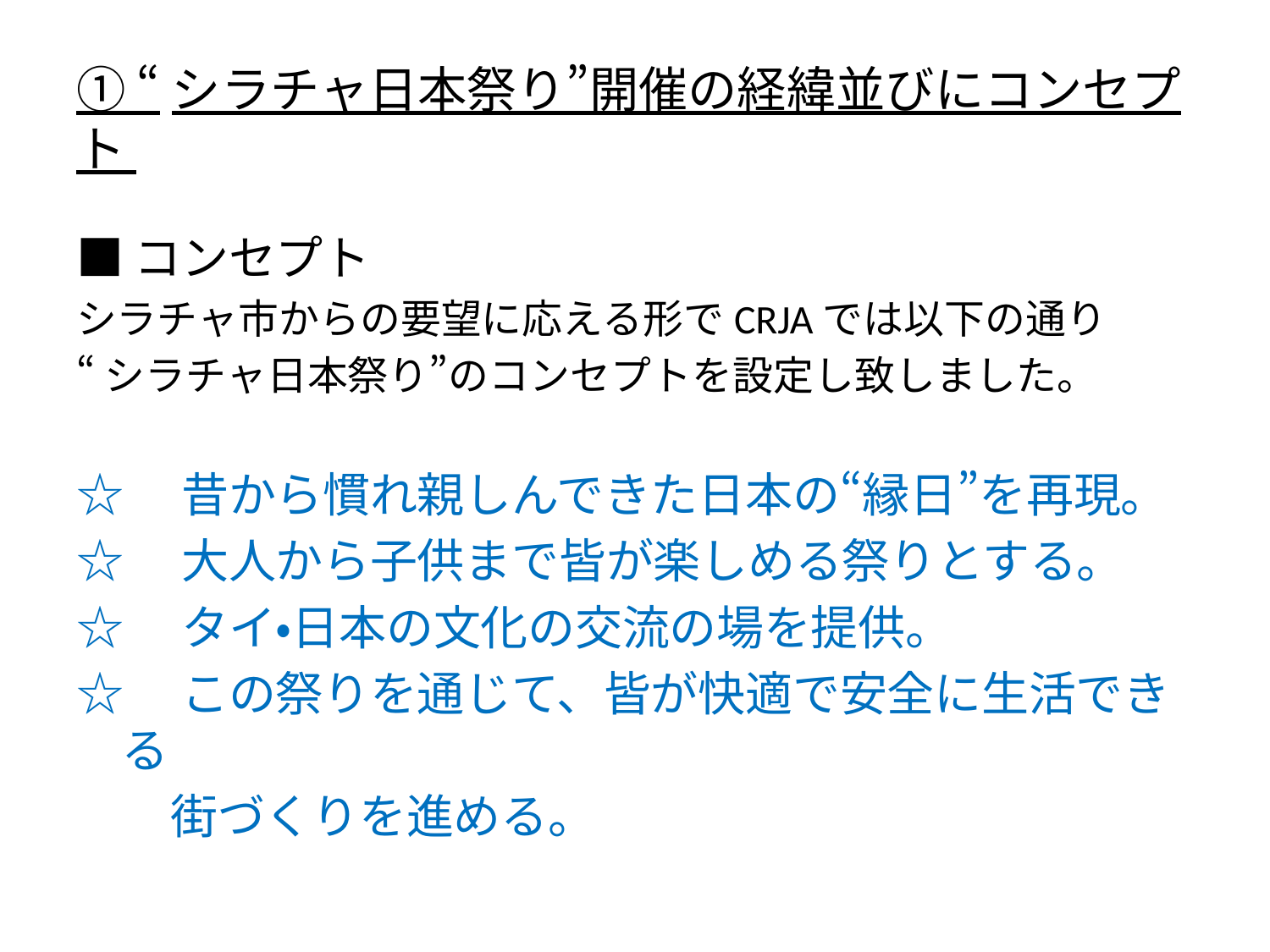

# ① “シラチャ日本祭り”開催の経緯並びにコンセプト
■コンセプト
シラチャ市からの要望に応える形でCRJAでは以下の通り
“シラチャ日本祭り”のコンセプトを設定し致しました。

☆　昔から慣れ親しんできた日本の“縁日”を再現。
☆　大人から子供まで皆が楽しめる祭りとする。
☆　タイ・日本の文化の交流の場を提供。
☆　この祭りを通じて、皆が快適で安全に生活できる
　　街づくりを進める。